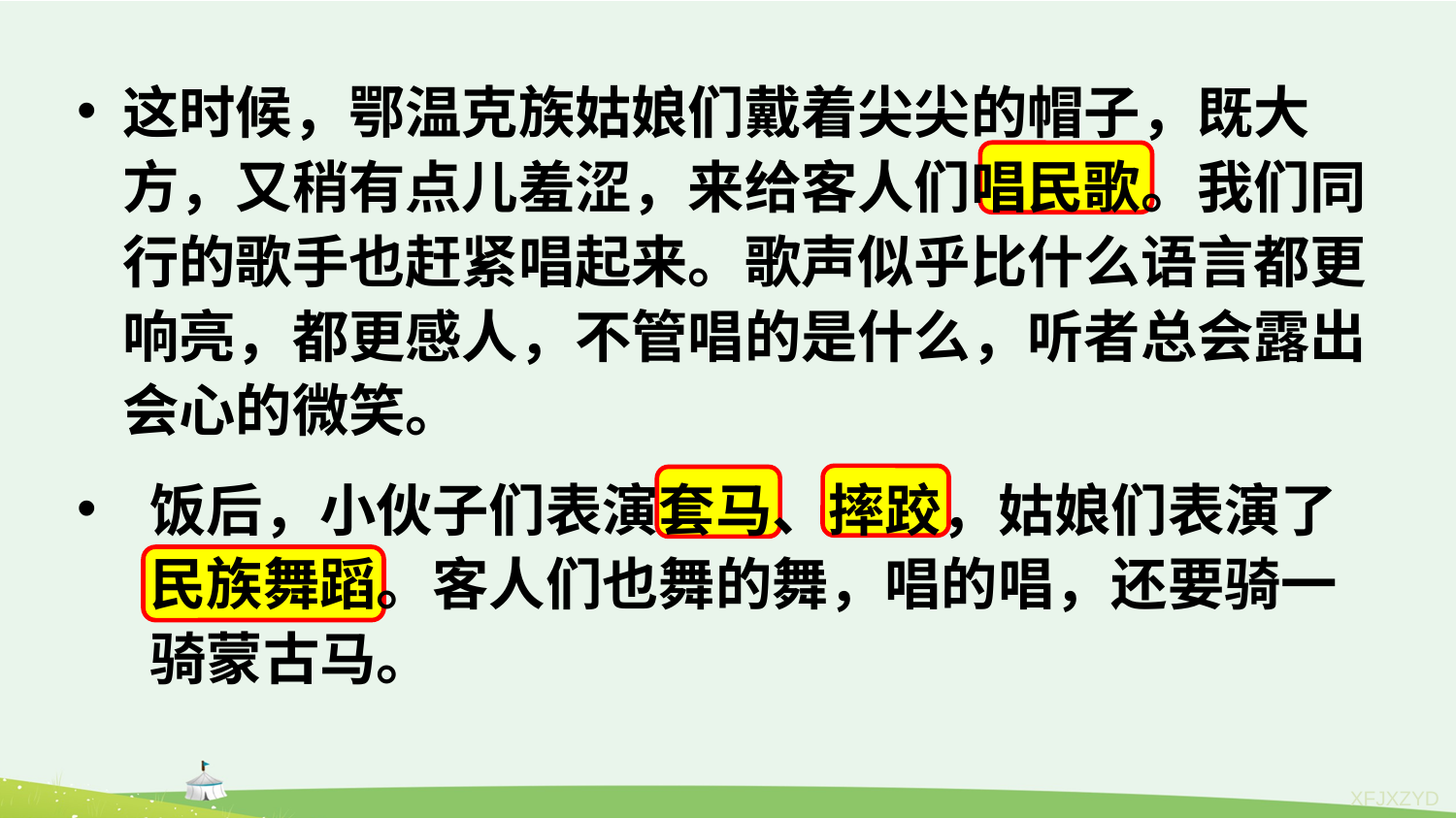

这时候，鄂温克族姑娘们戴着尖尖的帽子，既大方，又稍有点儿羞涩，来给客人们唱民歌。我们同行的歌手也赶紧唱起来。歌声似乎比什么语言都更响亮，都更感人，不管唱的是什么，听者总会露出会心的微笑。
饭后，小伙子们表演套马、摔跤，姑娘们表演了民族舞蹈。客人们也舞的舞，唱的唱，还要骑一骑蒙古马。